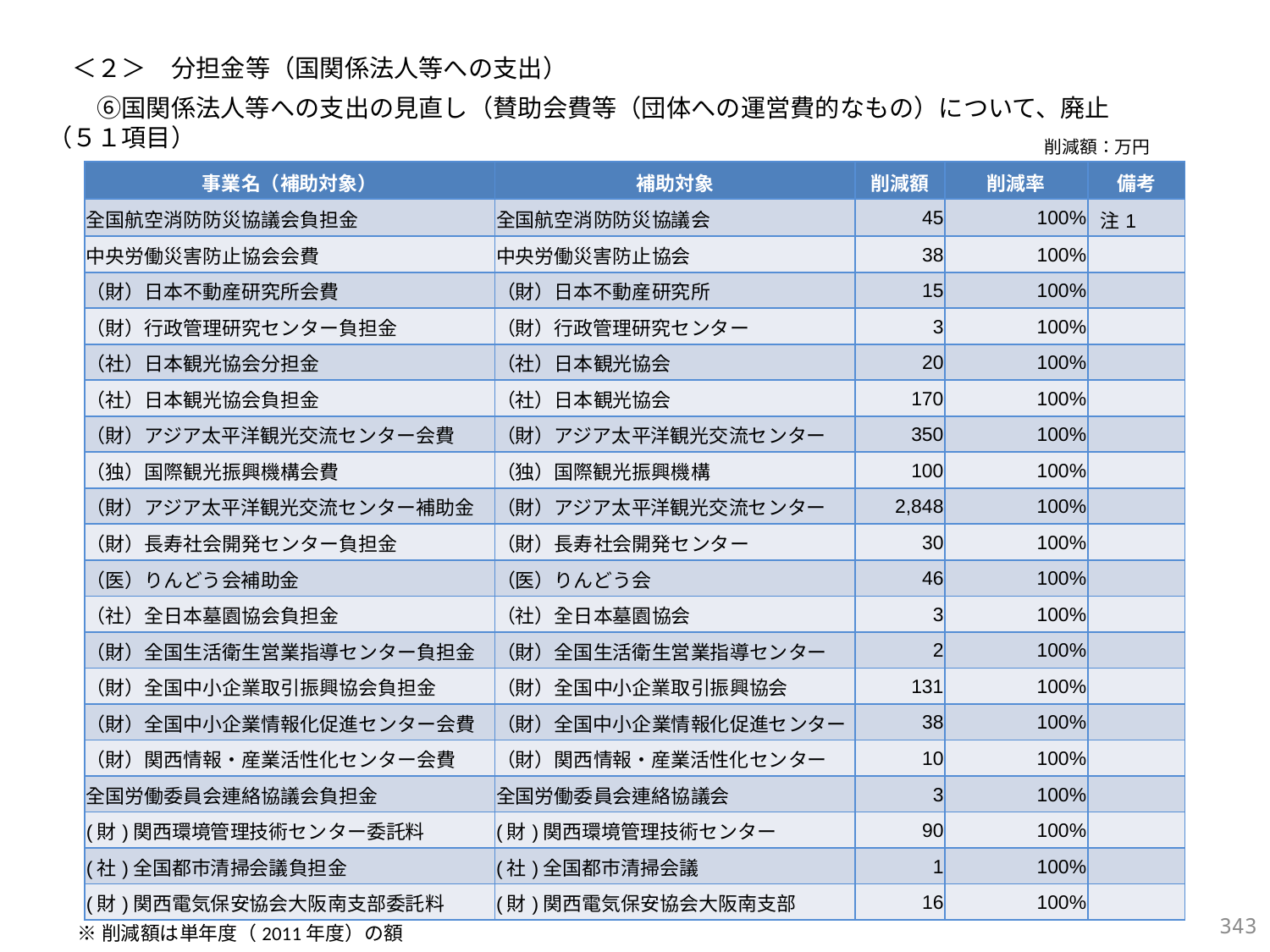

＜２＞　分担金等（国関係法人等への支出）
　　⑥国関係法人等への支出の見直し（賛助会費等（団体への運営費的なもの）について、廃止　（５１項目）
削減額：万円
| 事業名（補助対象） | 補助対象 | 削減額 | 削減率 | 備考 |
| --- | --- | --- | --- | --- |
| 全国航空消防防災協議会負担金 | 全国航空消防防災協議会 | 45 | 100% | 注1 |
| 中央労働災害防止協会会費 | 中央労働災害防止協会 | 38 | 100% |  |
| （財）日本不動産研究所会費 | （財）日本不動産研究所 | 15 | 100% |  |
| （財）行政管理研究センター負担金 | （財）行政管理研究センター | 3 | 100% |  |
| （社）日本観光協会分担金 | （社）日本観光協会 | 20 | 100% |  |
| （社）日本観光協会負担金 | （社）日本観光協会 | 170 | 100% |  |
| （財）アジア太平洋観光交流センター会費 | （財）アジア太平洋観光交流センター | 350 | 100% |  |
| （独）国際観光振興機構会費 | （独）国際観光振興機構 | 100 | 100% |  |
| （財）アジア太平洋観光交流センター補助金 | （財）アジア太平洋観光交流センター | 2,848 | 100% |  |
| （財）長寿社会開発センター負担金 | （財）長寿社会開発センター | 30 | 100% |  |
| （医）りんどう会補助金 | （医）りんどう会 | 46 | 100% |  |
| （社）全日本墓園協会負担金 | （社）全日本墓園協会 | 3 | 100% |  |
| （財）全国生活衛生営業指導センター負担金 | （財）全国生活衛生営業指導センター | 2 | 100% |  |
| （財）全国中小企業取引振興協会負担金 | （財）全国中小企業取引振興協会 | 131 | 100% |  |
| （財）全国中小企業情報化促進センター会費 | （財）全国中小企業情報化促進センター | 38 | 100% |  |
| （財）関西情報・産業活性化センター会費 | （財）関西情報・産業活性化センター | 10 | 100% |  |
| 全国労働委員会連絡協議会負担金 | 全国労働委員会連絡協議会 | 3 | 100% |  |
| (財)関西環境管理技術センター委託料 | (財)関西環境管理技術センター | 90 | 100% |  |
| (社)全国都市清掃会議負担金 | (社)全国都市清掃会議 | 1 | 100% |  |
| (財)関西電気保安協会大阪南支部委託料 | (財)関西電気保安協会大阪南支部 | 16 | 100% |  |
343
※削減額は単年度（2011年度）の額